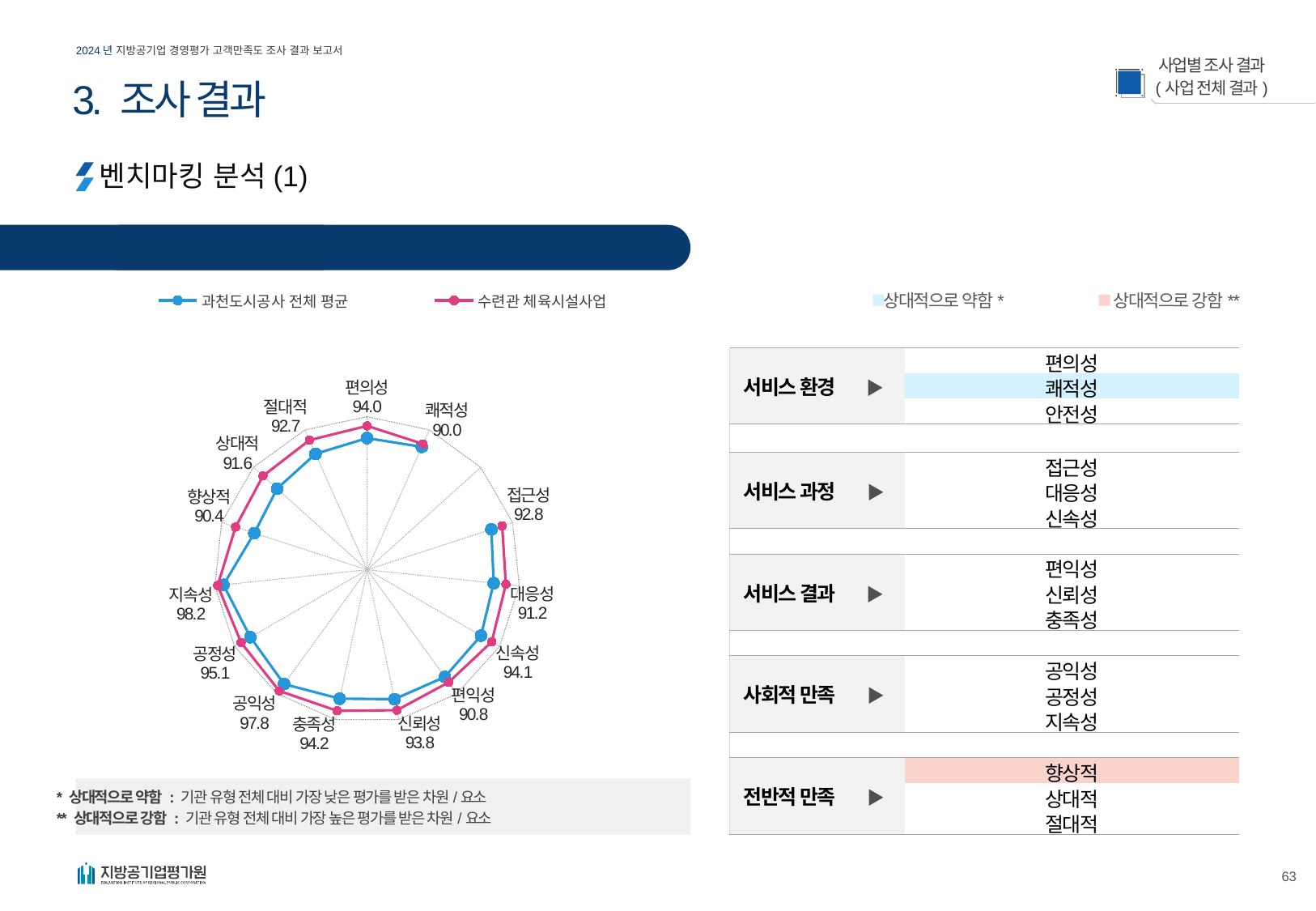

3. 조사 결과
벤치마킹 분석(1)

시설관리공단 전체 대비 강 ∙ 약점

### Chart

| Category | 과천도시공사 전체 평균 | 수련관 체육시설사업 |
|---|---|---|
| 편의성 | 86.0 | 94.0 |
| 쾌적성 | 87.9 | 90.0 |
| 안전성 | None | None |
| 접근성 | 85.4 | 92.8 |
| 대응성 | 83.2 | 91.2 |
| 신속성 | 86.0 | 94.1 |
| 편익성 | 86.5 | 90.8 |
| 신뢰성 | 86.4 | 93.8 |
| 충족성 | 86.1 | 94.2 |
| 공익성 | 92.3 | 97.8 |
| 공정성 | 88.1 | 95.1 |
| 지속성 | 94.4 | 98.2 |
| 향상적 | 77.5 | 90.4 |
| 상대적 | 79.2 | 91.6 |
| 절대적 | 82.9 | 92.7 |
상대적으로 강함**

상대적으로 약함*

| 서비스 환경 ▶ | 편의성 |
| --- | --- |
|  | 쾌적성 |
|  | 안전성 |
|  |  |
| 서비스 과정 ▶ | 접근성 |
|  | 대응성 |
|  | 신속성 |
|  |  |
| 서비스 결과 ▶ | 편익성 |
|  | 신뢰성 |
|  | 충족성 |
|  |  |
| 사회적 만족 ▶ | 공익성 |
|  | 공정성 |
|  | 지속성 |
|  |  |
| 전반적 만족 ▶ | 향상적 |
|  | 상대적 |
|  | 절대적 |

* 상대적으로 약함 : 기관 유형 전체 대비 가장 낮은 평가를 받은 차원/요소
** 상대적으로 강함 : 기관 유형 전체 대비 가장 높은 평가를 받은 차원/요소